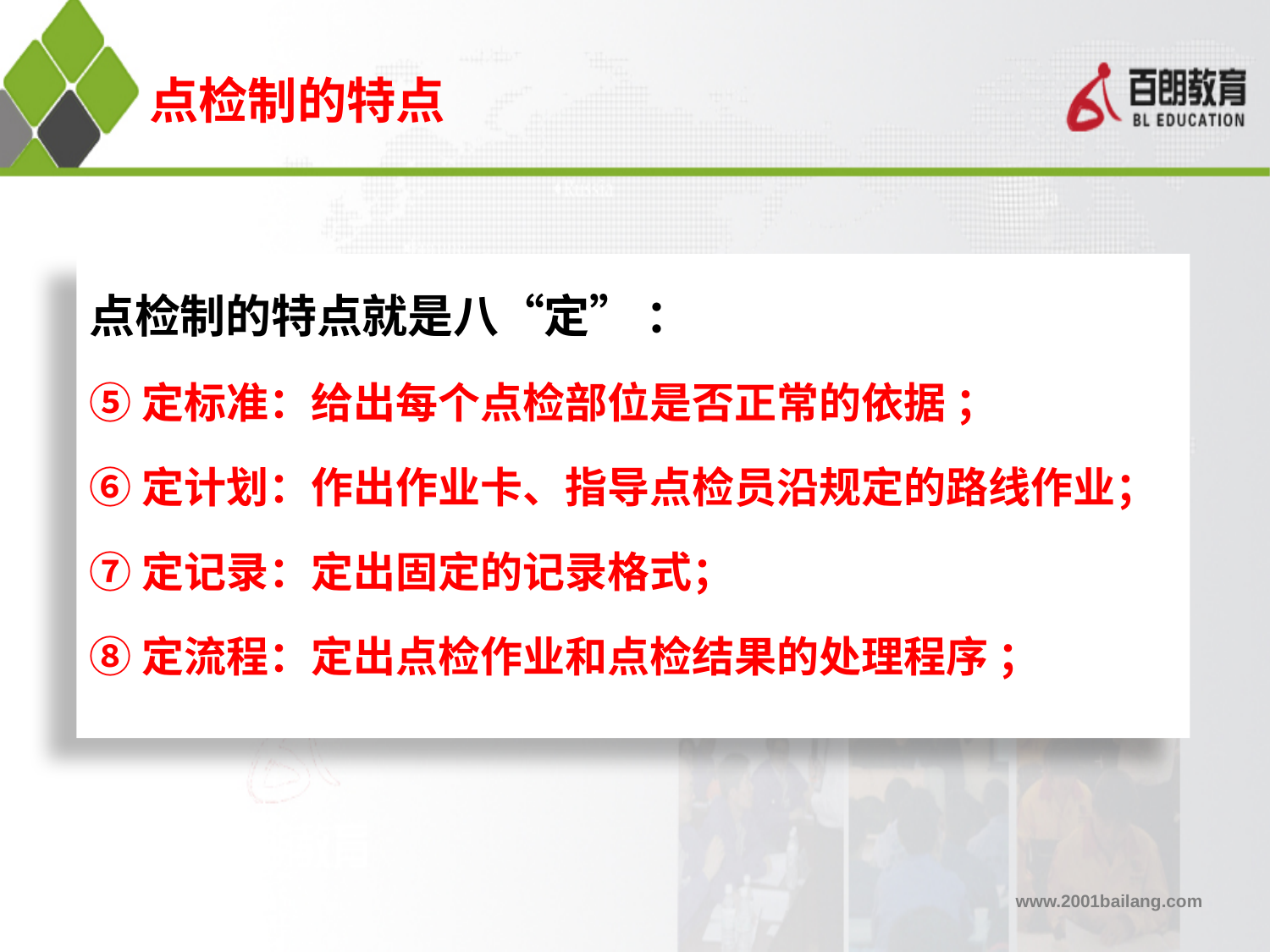

# 点检制的特点
点检制的特点就是八“定” ：
⑤定标准：给出每个点检部位是否正常的依据 ；
⑥定计划：作出作业卡、指导点检员沿规定的路线作业；
⑦定记录：定出固定的记录格式；
⑧定流程：定出点检作业和点检结果的处理程序 ；